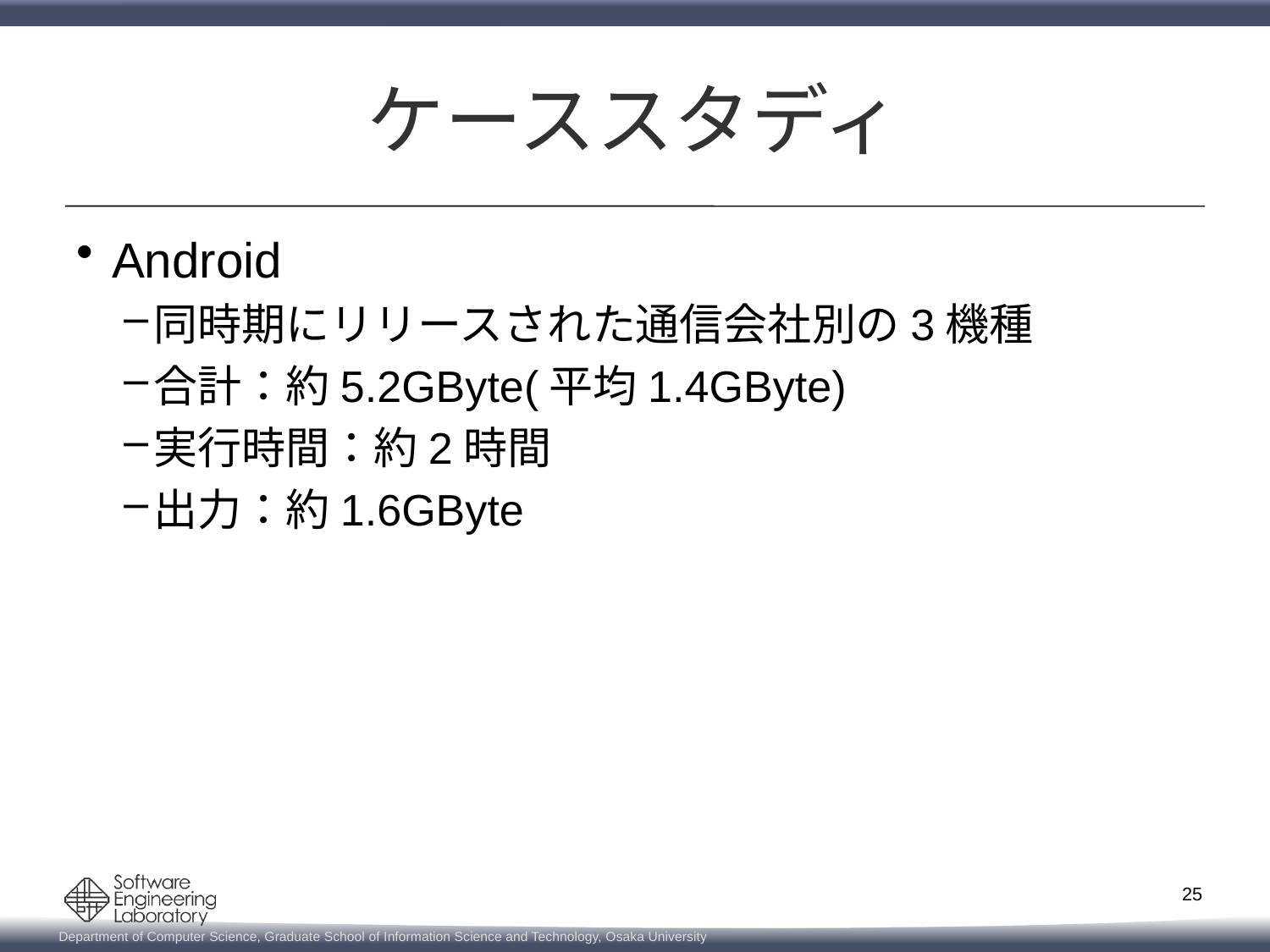

# ケーススタディ
Android
同時期にリリースされた通信会社別の3機種
合計：約5.2GByte(平均1.4GByte)
実行時間：約2時間
出力：約1.6GByte

25